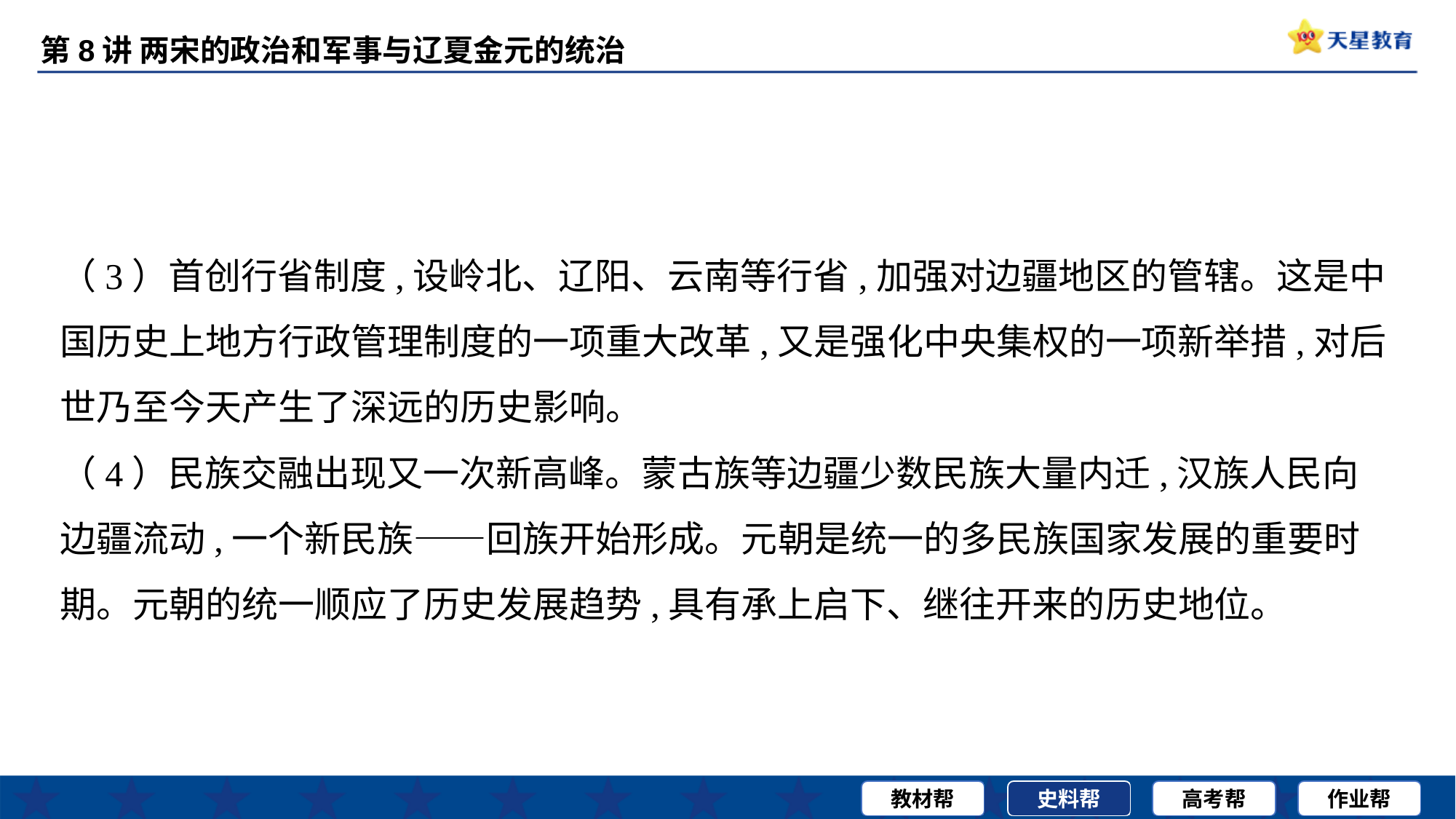

（3）首创行省制度,设岭北、辽阳、云南等行省,加强对边疆地区的管辖。这是中国历史上地方行政管理制度的一项重大改革,又是强化中央集权的一项新举措,对后世乃至今天产生了深远的历史影响。
（4）民族交融出现又一次新高峰。蒙古族等边疆少数民族大量内迁,汉族人民向边疆流动,一个新民族——回族开始形成。元朝是统一的多民族国家发展的重要时期。元朝的统一顺应了历史发展趋势,具有承上启下、继往开来的历史地位。